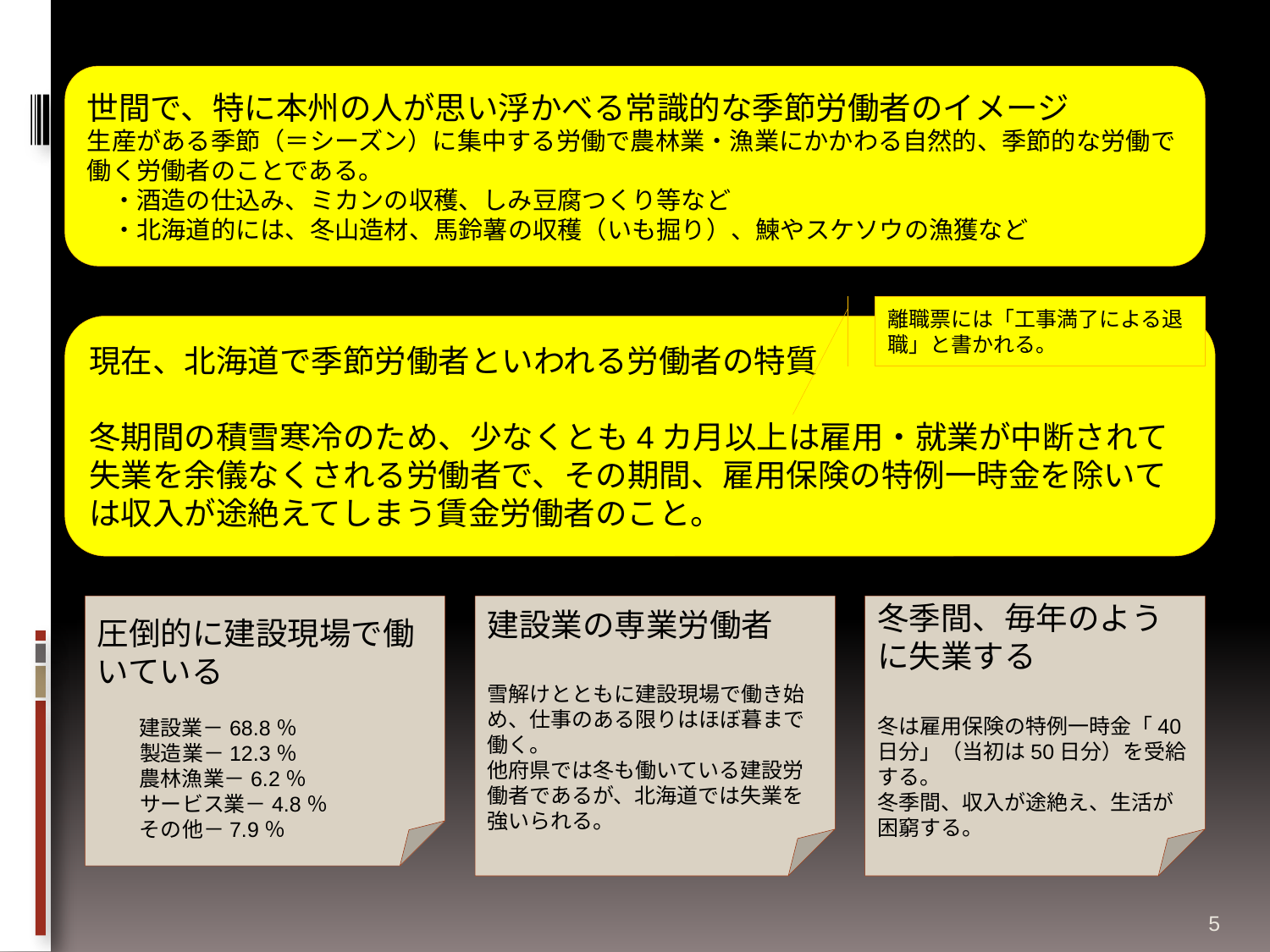

世間で、特に本州の人が思い浮かべる常識的な季節労働者のイメージ
生産がある季節（＝シーズン）に集中する労働で農林業・漁業にかかわる自然的、季節的な労働で働く労働者のことである。
　・酒造の仕込み、ミカンの収穫、しみ豆腐つくり等など
　・北海道的には、冬山造材、馬鈴薯の収穫（いも掘り）、鰊やスケソウの漁獲など
#

離職票には「工事満了による退職」と書かれる。
現在、北海道で季節労働者といわれる労働者の特質

冬期間の積雪寒冷のため、少なくとも4カ月以上は雇用・就業が中断されて失業を余儀なくされる労働者で、その期間、雇用保険の特例一時金を除いては収入が途絶えてしまう賃金労働者のこと。

圧倒的に建設現場で働いている

　　建設業－68.8％
　　製造業－12.3％
　　農林漁業－6.2％
　　サービス業－4.8％
　　その他－7.9％

建設業の専業労働者

雪解けとともに建設現場で働き始め、仕事のある限りはほぼ暮まで働く。
他府県では冬も働いている建設労働者であるが、北海道では失業を強いられる。

冬季間、毎年のように失業する

冬は雇用保険の特例一時金「40日分」（当初は50日分）を受給する。
冬季間、収入が途絶え、生活が困窮する。

5